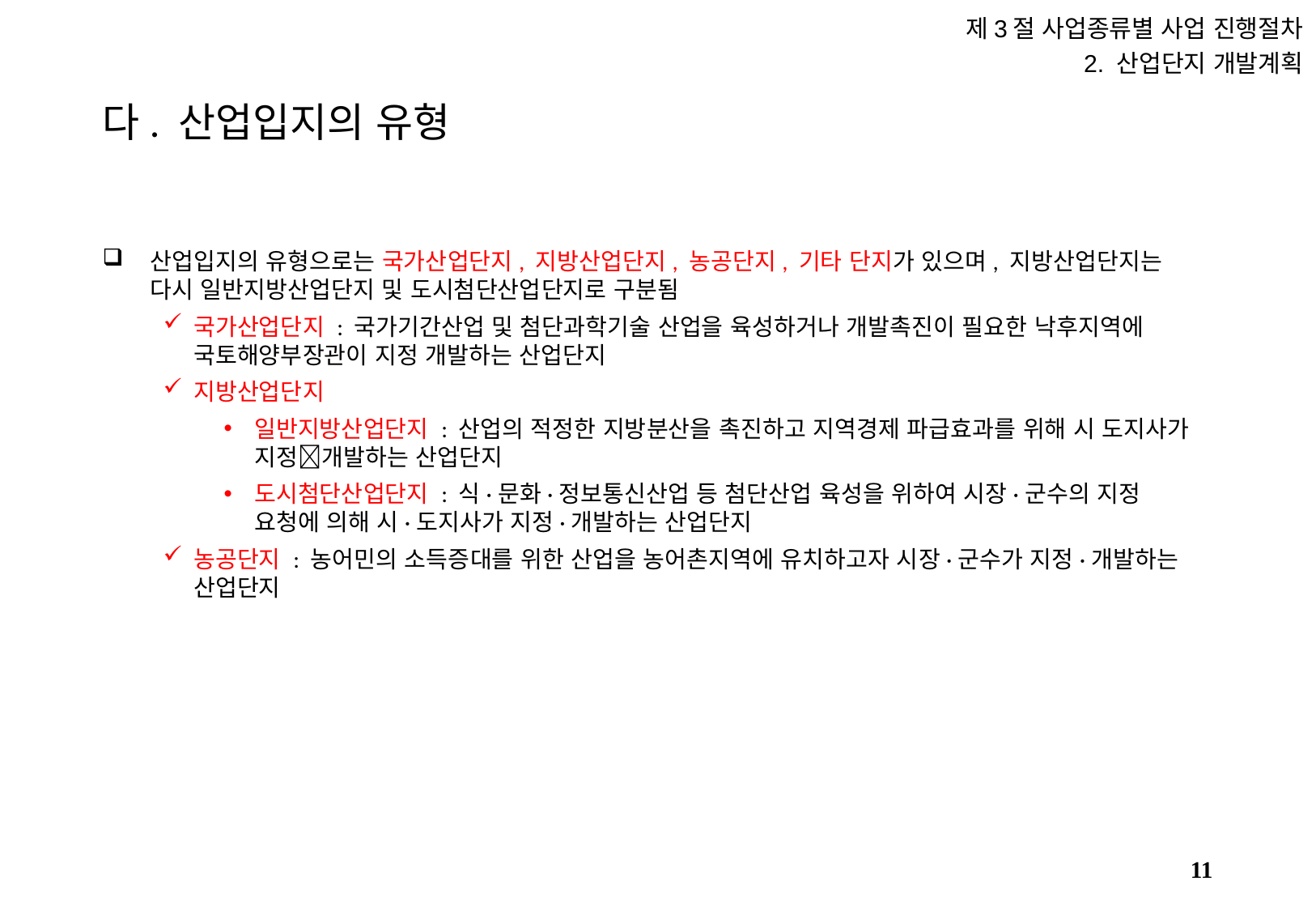

제3절 사업종류별 사업 진행절차
2. 산업단지 개발계획
# 다. 산업입지의 유형
산업입지의 유형으로는 국가산업단지, 지방산업단지, 농공단지, 기타 단지가 있으며, 지방산업단지는 다시 일반지방산업단지 및 도시첨단산업단지로 구분됨
국가산업단지 : 국가기간산업 및 첨단과학기술 산업을 육성하거나 개발촉진이 필요한 낙후지역에 국토해양부장관이 지정 개발하는 산업단지
지방산업단지
일반지방산업단지 : 산업의 적정한 지방분산을 촉진하고 지역경제 파급효과를 위해 시 도지사가 지정⋅개발하는 산업단지
도시첨단산업단지 : 식·문화·정보통신산업 등 첨단산업 육성을 위하여 시장·군수의 지정 요청에 의해 시·도지사가 지정·개발하는 산업단지
농공단지 : 농어민의 소득증대를 위한 산업을 농어촌지역에 유치하고자 시장·군수가 지정·개발하는 산업단지
11